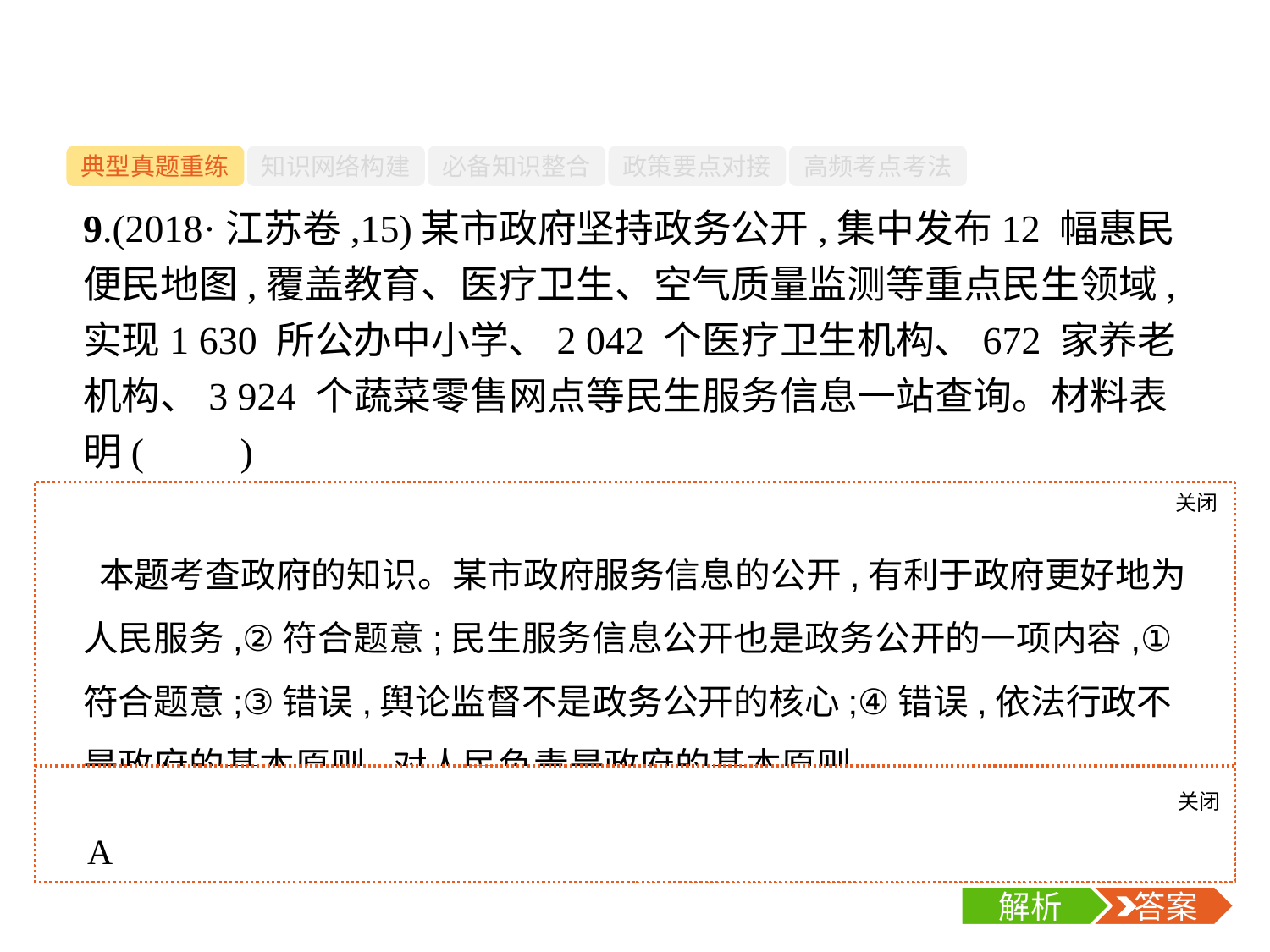

-38-
典型真题重练
知识网络构建
必备知识整合
政策要点对接
高频考点考法
9.(2018·江苏卷,15)某市政府坚持政务公开,集中发布12 幅惠民便民地图,覆盖教育、医疗卫生、空气质量监测等重点民生领域,实现1 630 所公办中小学、2 042 个医疗卫生机构、672 家养老机构、3 924 个蔬菜零售网点等民生服务信息一站查询。材料表明(　　)
①服务公开是政务公开的重要方面　②为人民服务是我国政府的宗旨　③加强舆论监督是政务公开的核心　④严格依法行政是政府的基本原则
A.①②	B.①④	C.②③	D.③④

关闭
解析

 本题考查政府的知识。某市政府服务信息的公开,有利于政府更好地为人民服务,②符合题意;民生服务信息公开也是政务公开的一项内容,①符合题意;③错误,舆论监督不是政务公开的核心;④错误,依法行政不是政府的基本原则,对人民负责是政府的基本原则。

关闭
解析
  答案

A
解析
  答案